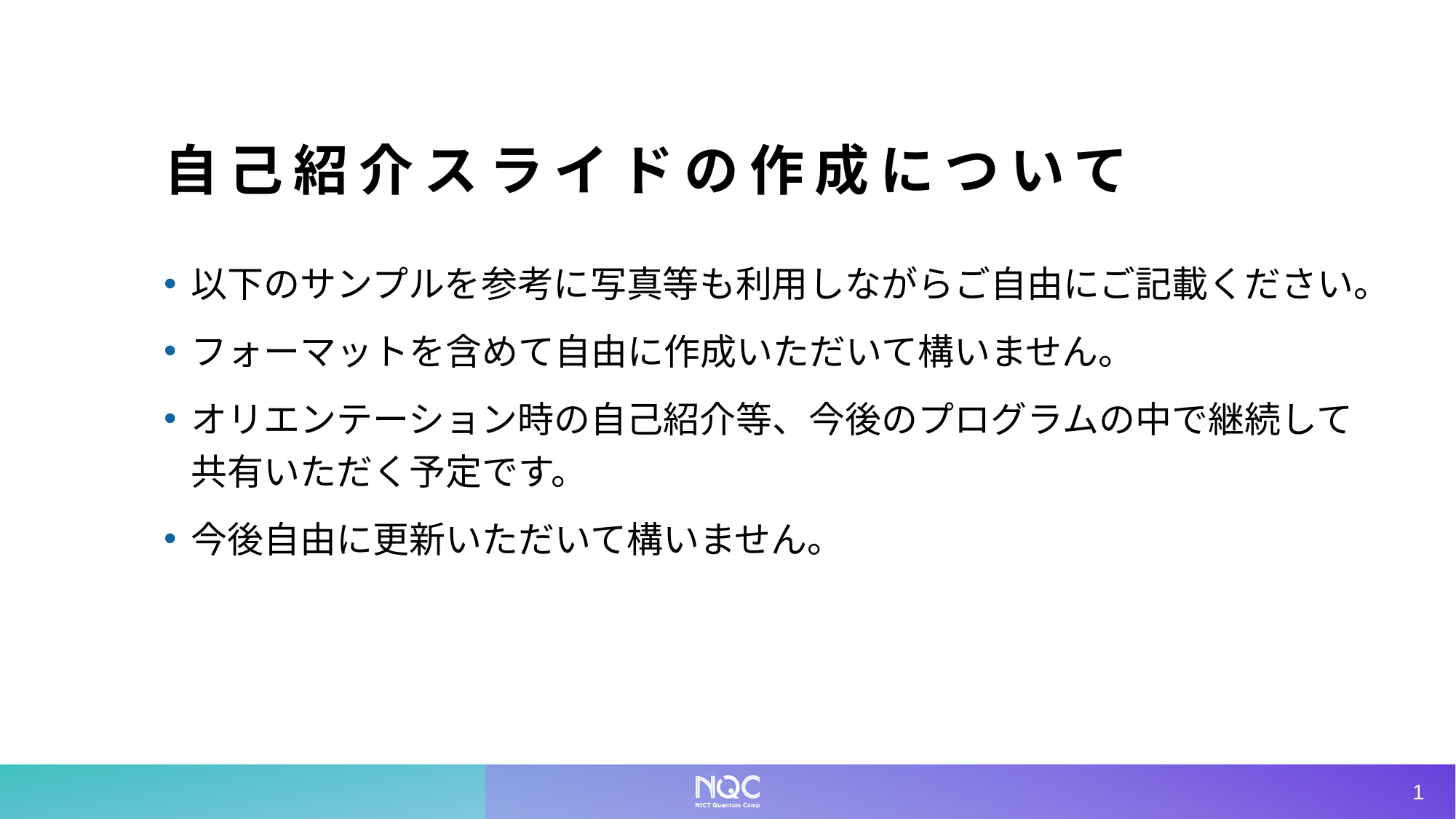

# 自己紹介スライドの作成について
以下のサンプルを参考に写真等も利用しながらご自由にご記載ください。
フォーマットを含めて自由に作成いただいて構いません。
オリエンテーション時の自己紹介等、今後のプログラムの中で継続して共有いただく予定です。
今後自由に更新いただいて構いません。
1